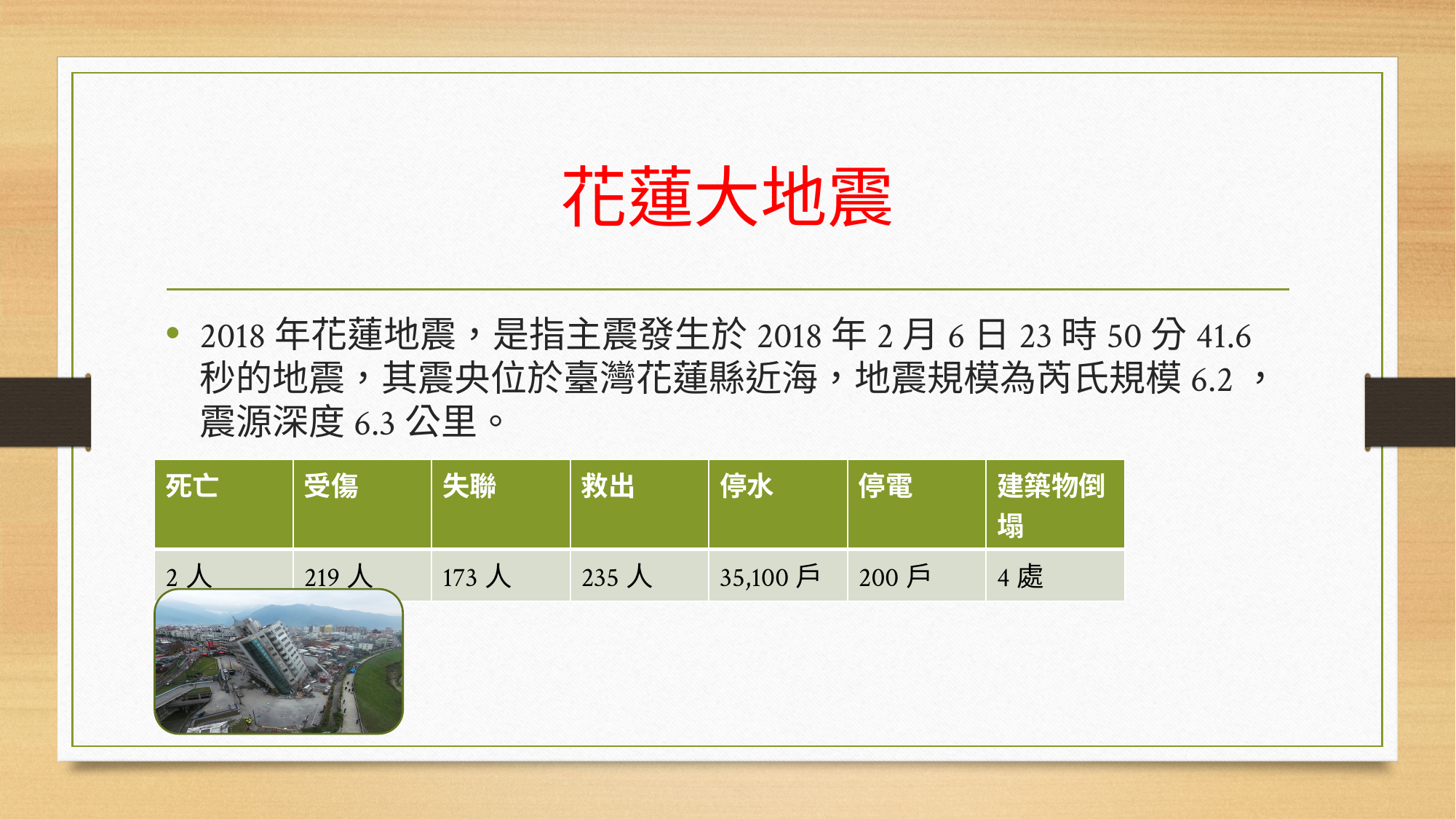

# 花蓮大地震
2018年花蓮地震，是指主震發生於2018年2月6日23時50分41.6秒的地震，其震央位於臺灣花蓮縣近海，地震規模為芮氏規模6.2，震源深度6.3公里。

| 死亡 | 受傷 | 失聯 | 救出 | 停水 | 停電 | 建築物倒塌 |
| --- | --- | --- | --- | --- | --- | --- |
| 2人 | 219人 | 173人 | 235人 | 35,100戶 | 200戶 | 4處 |